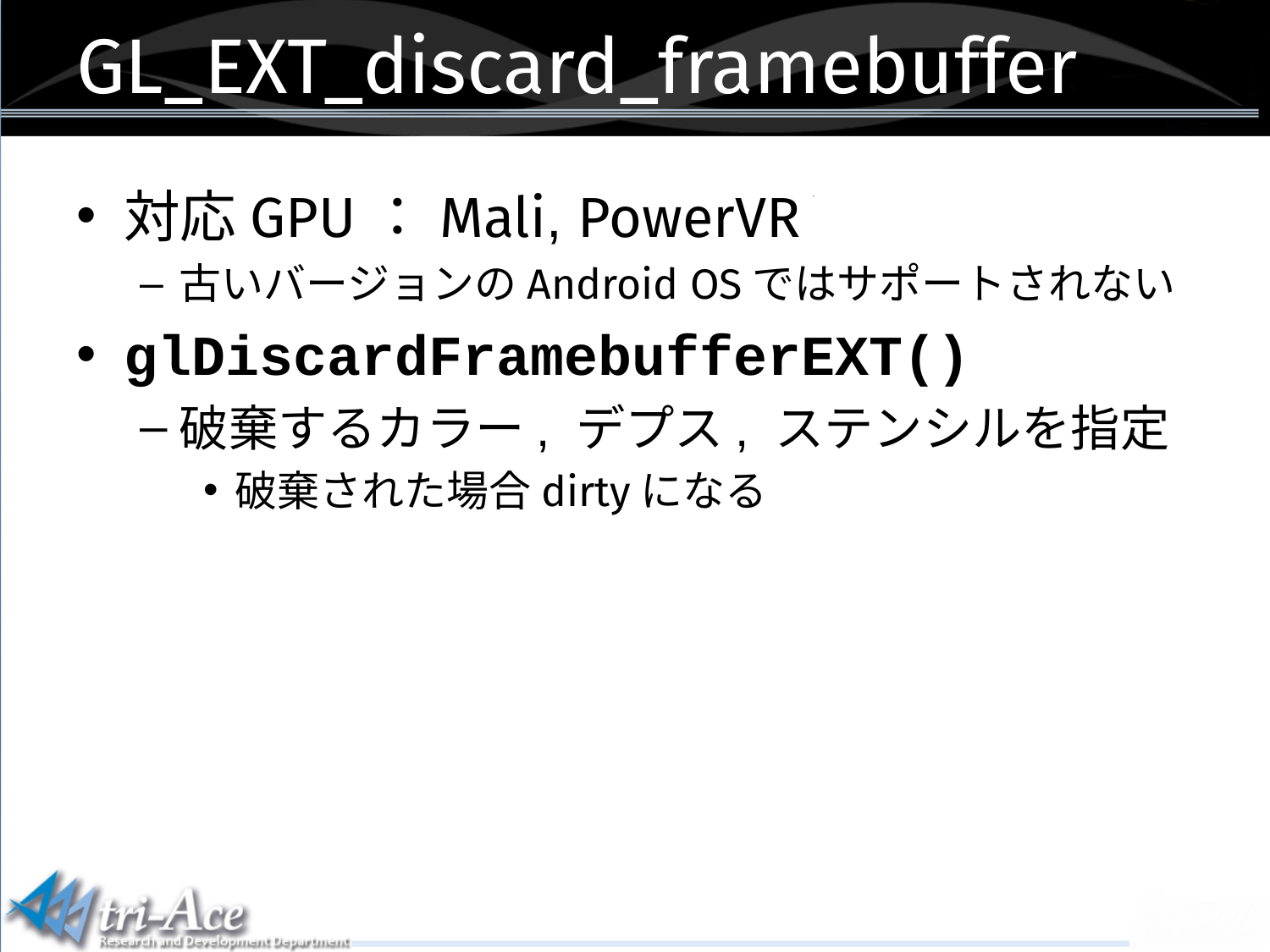

GL_EXT_discard_framebuffer
対応GPU：Mali, PowerVR
古いバージョンのAndroid OSではサポートされない
glDiscardFramebufferEXT()
破棄するカラー, デプス, ステンシルを指定
破棄された場合dirtyになる